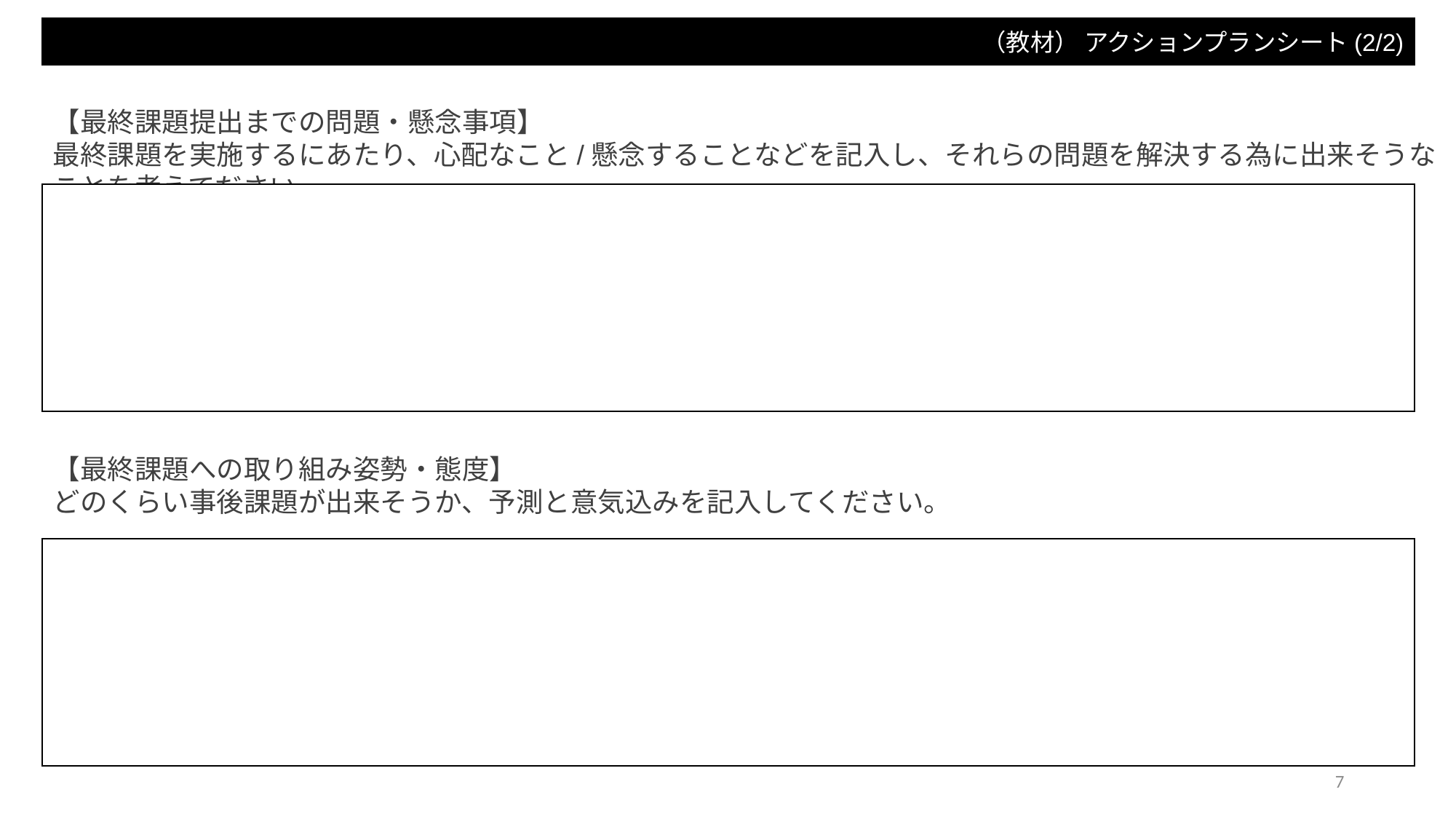

（教材） アクションプランシート(2/2)
【最終課題提出までの問題・懸念事項】
最終課題を実施するにあたり、心配なこと/懸念することなどを記入し、それらの問題を解決する為に出来そうなことを考えてださい。

【最終課題への取り組み姿勢・態度】
どのくらい事後課題が出来そうか、予測と意気込みを記入してください。

7